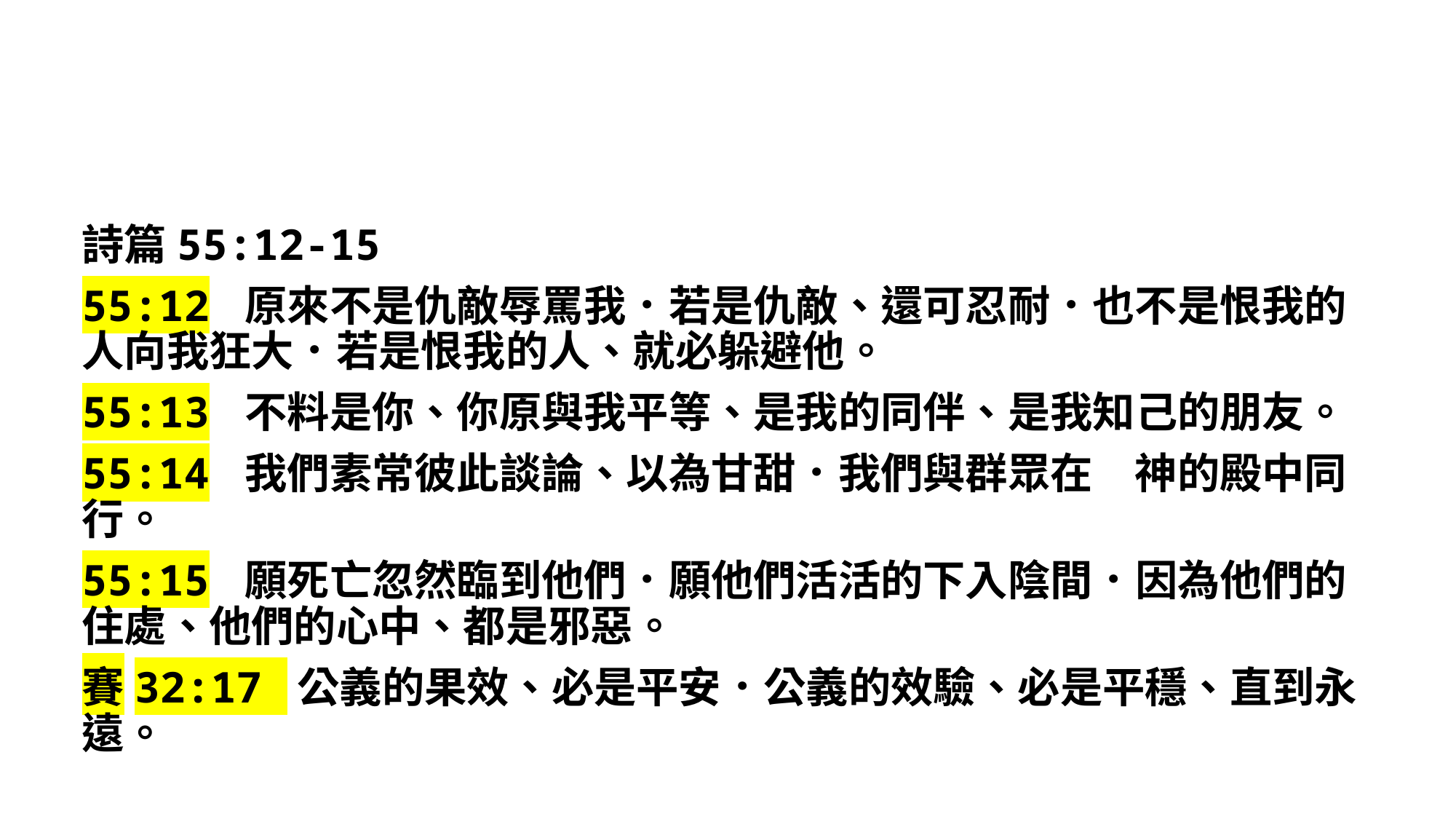

詩篇55:12-15
55:12 原來不是仇敵辱罵我．若是仇敵、還可忍耐．也不是恨我的人向我狂大．若是恨我的人、就必躲避他。
55:13 不料是你、你原與我平等、是我的同伴、是我知己的朋友。
55:14 我們素常彼此談論、以為甘甜．我們與群眾在　神的殿中同行。
55:15 願死亡忽然臨到他們．願他們活活的下入陰間．因為他們的住處、他們的心中、都是邪惡。
賽32:17 公義的果效、必是平安．公義的效驗、必是平穩、直到永遠。